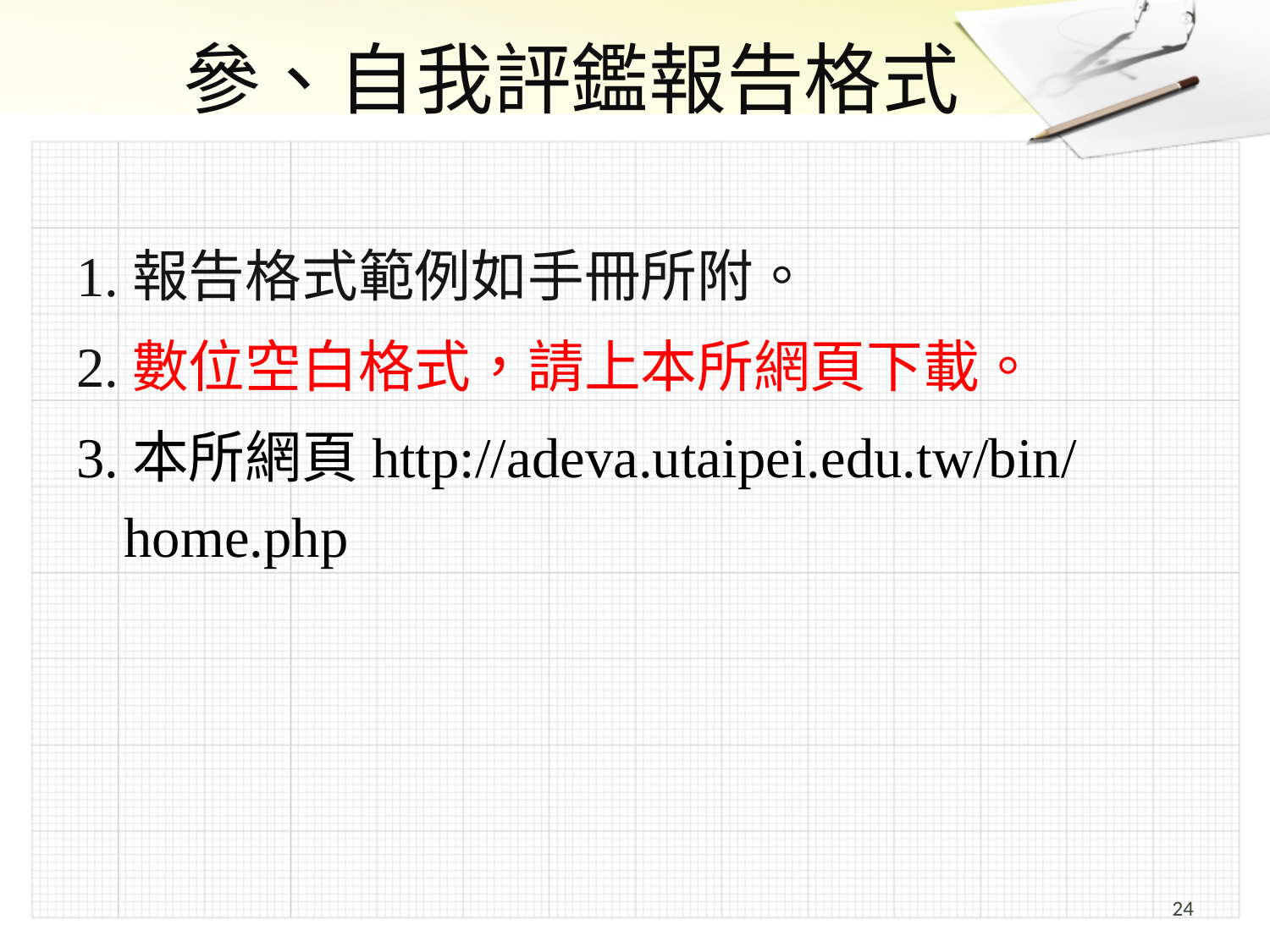

# 參、自我評鑑報告格式
1.報告格式範例如手冊所附。
2.數位空白格式，請上本所網頁下載。
3.本所網頁http://adeva.utaipei.edu.tw/bin/home.php
24